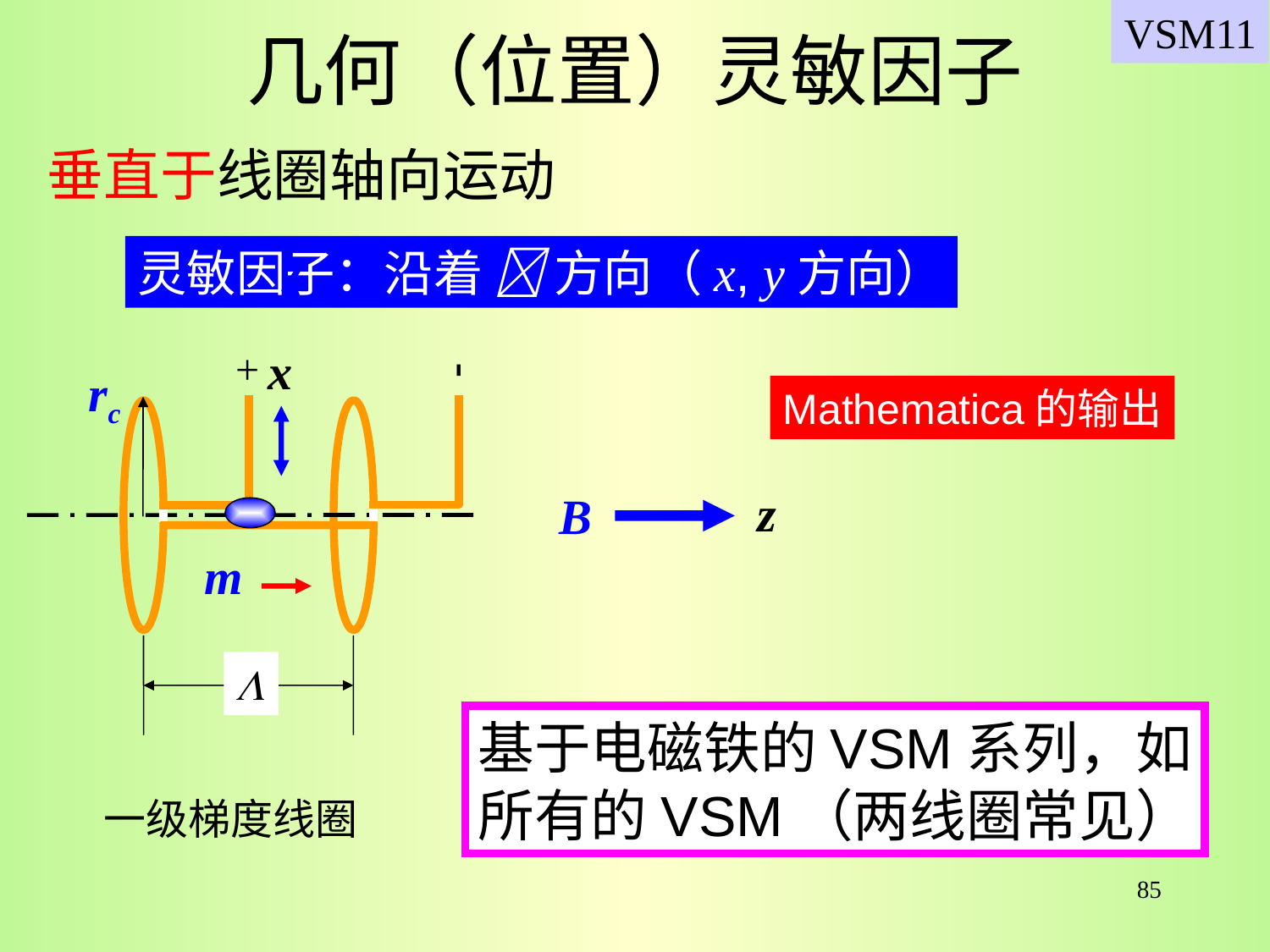

VSM11
# 几何（位置）灵敏因子
垂直于线圈轴向运动
灵敏因子：沿着 ρ 方向（x, y方向）
z

x
−
+
rc
Mathematica的输出

z
B

m

Λ

基于电磁铁的VSM系列，如
所有的VSM（两线圈常见）
一级梯度线圈
85